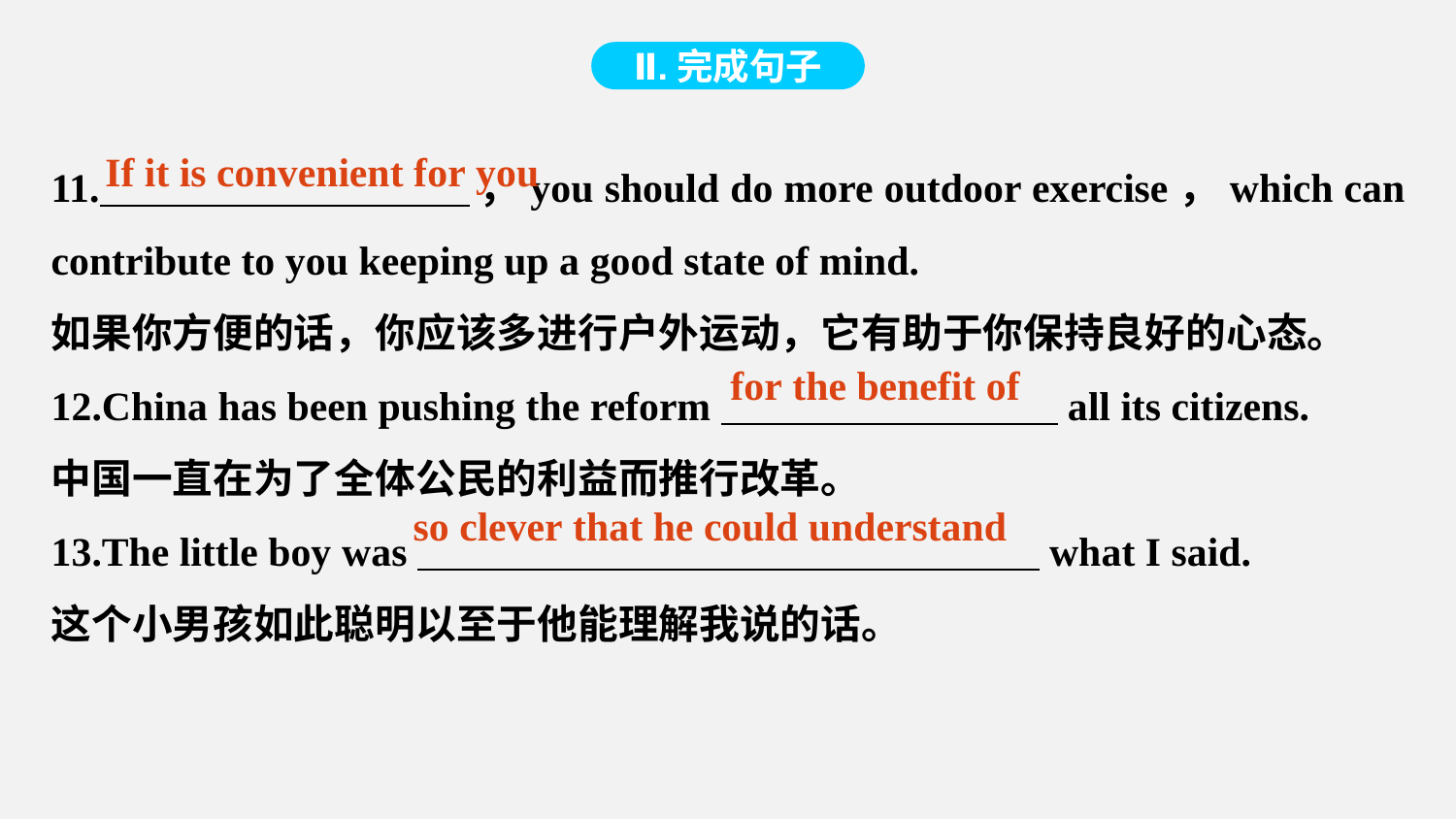

Ⅱ.完成句子
11.                                  ，you should do more outdoor exercise，which can contribute to you keeping up a good state of mind.
如果你方便的话，你应该多进行户外运动，它有助于你保持良好的心态。
12.China has been pushing the reform                                   all its citizens.
中国一直在为了全体公民的利益而推行改革。
13.The little boy was                                                               what I said.
这个小男孩如此聪明以至于他能理解我说的话。
If it is convenient for you
for the benefit of
so clever that he could understand